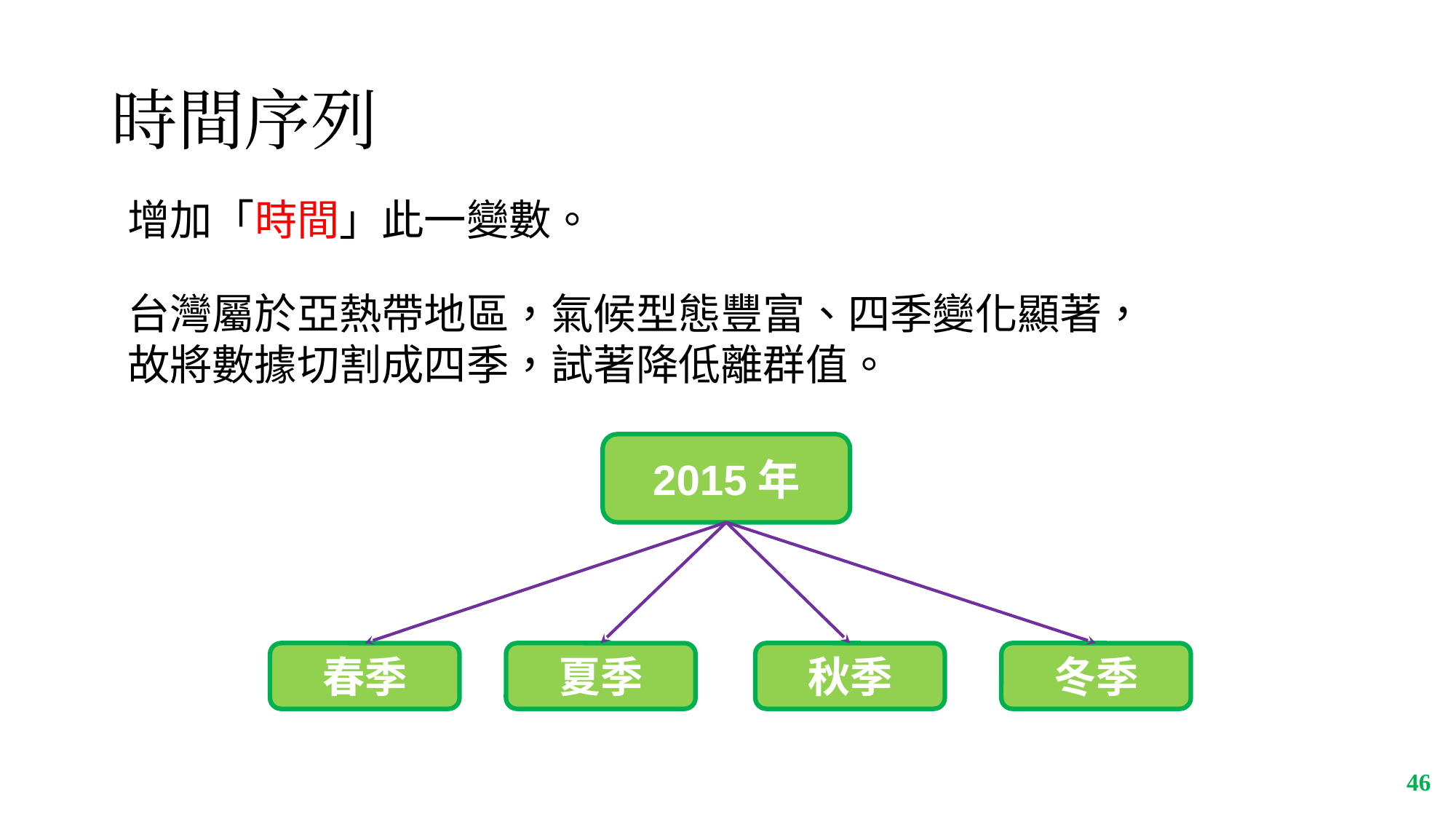

# 時間序列
增加「時間」此一變數。

台灣屬於亞熱帶地區，氣候型態豐富、四季變化顯著，
故將數據切割成四季，試著降低離群值。
2015年
春季
夏季
秋季
冬季
46